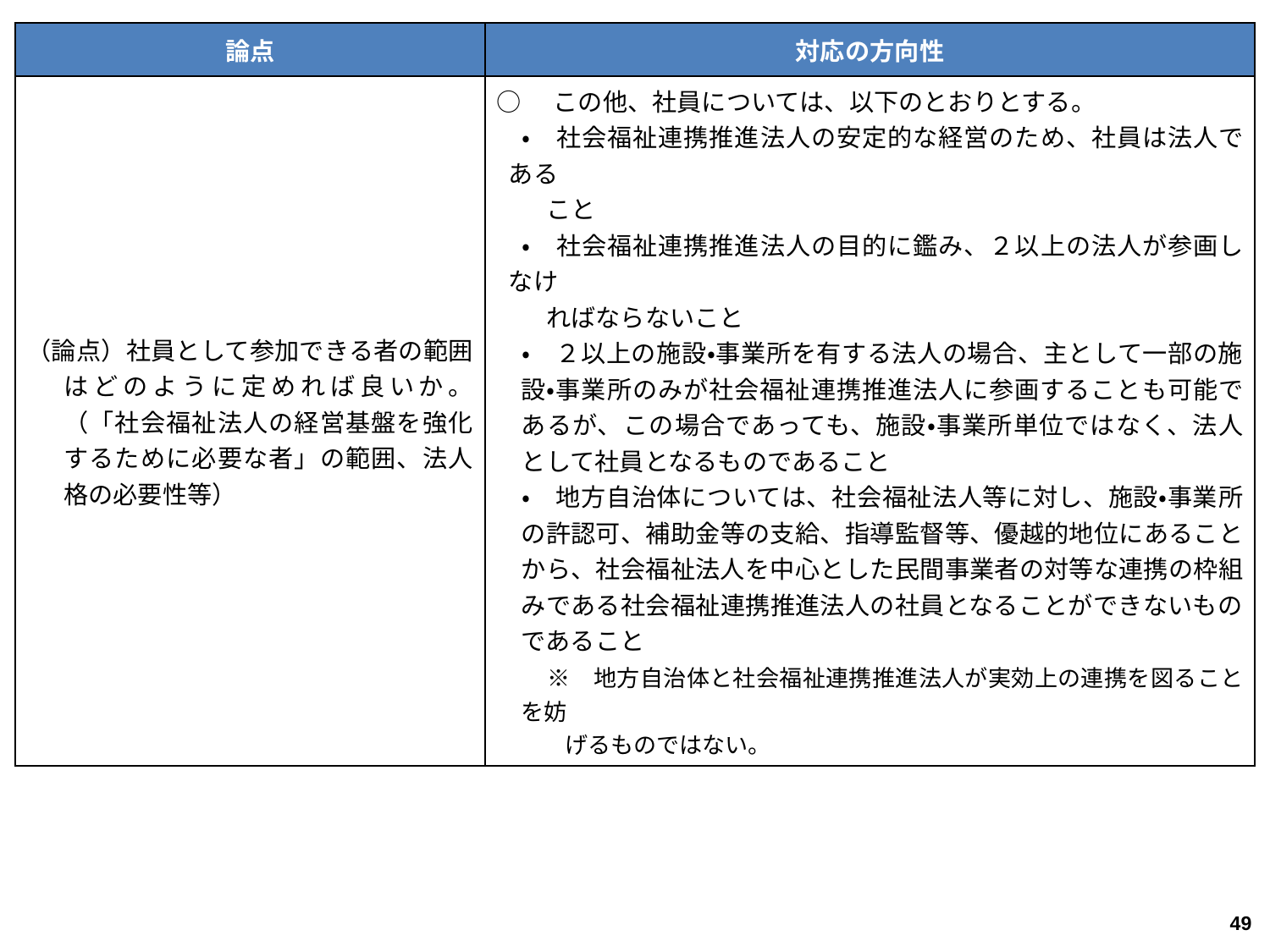

| 論点 | 対応の方向性 |
| --- | --- |
| （論点）社員として参加できる者の範囲はどのように定めれば良いか。（「社会福祉法人の経営基盤を強化するために必要な者」の範囲、法人格の必要性等） | ○　この他、社員については、以下のとおりとする。 　・　社会福祉連携推進法人の安定的な経営のため、社員は法人である 　　こと 　・　社会福祉連携推進法人の目的に鑑み、２以上の法人が参画しなけ 　　ればならないこと 　・　２以上の施設・事業所を有する法人の場合、主として一部の施設・事業所のみが社会福祉連携推進法人に参画することも可能であるが、この場合であっても、施設・事業所単位ではなく、法人として社員となるものであること 　・　地方自治体については、社会福祉法人等に対し、施設・事業所の許認可、補助金等の支給、指導監督等、優越的地位にあることから、社会福祉法人を中心とした民間事業者の対等な連携の枠組みである社会福祉連携推進法人の社員となることができないものであること 　　※　地方自治体と社会福祉連携推進法人が実効上の連携を図ることを妨 　　　げるものではない。 |
49